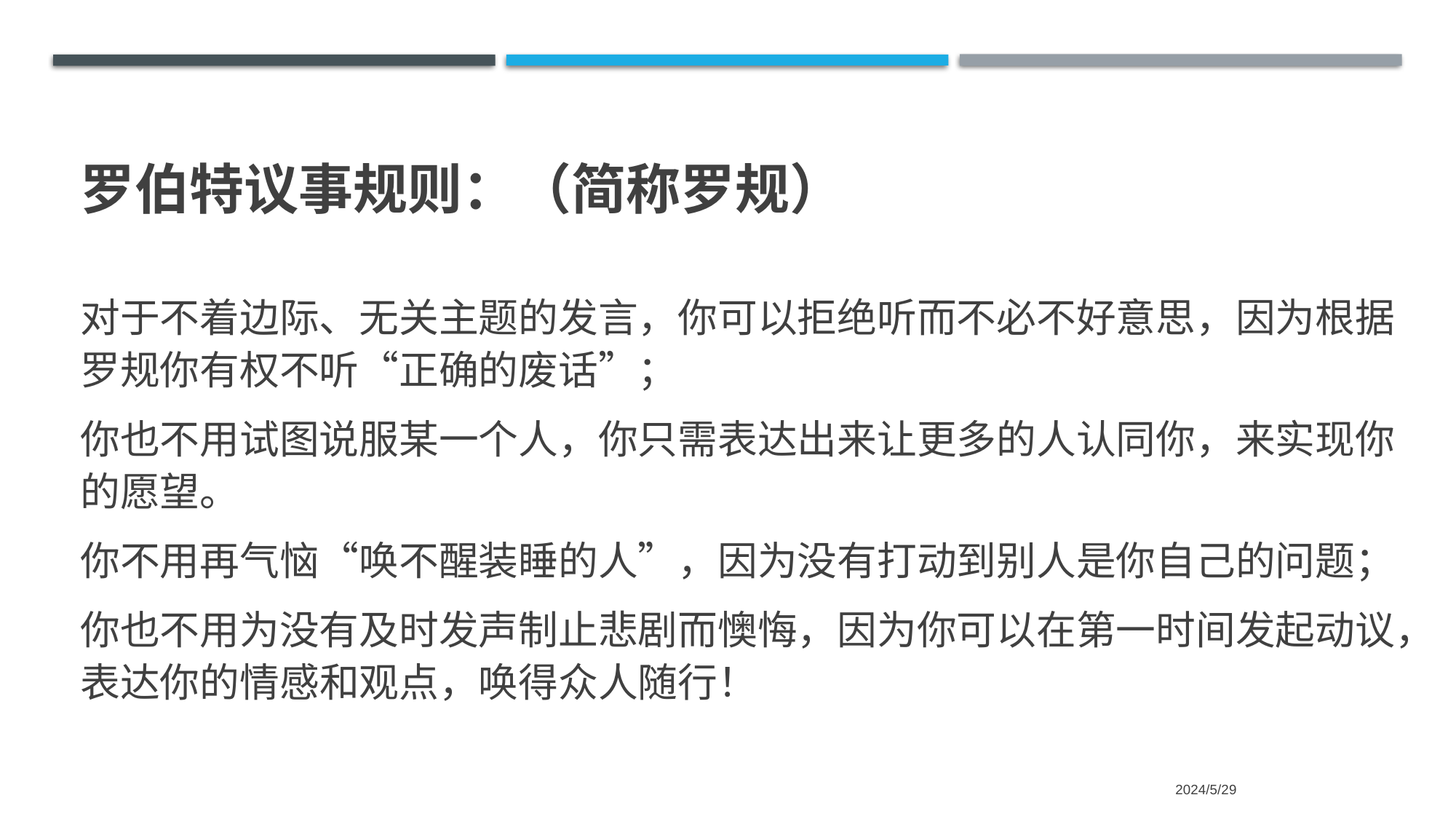

# 罗伯特议事规则：（简称罗规）
对于不着边际、无关主题的发言，你可以拒绝听而不必不好意思，因为根据罗规你有权不听“正确的废话”；
你也不用试图说服某一个人，你只需表达出来让更多的人认同你，来实现你的愿望。
你不用再气恼“唤不醒装睡的人”，因为没有打动到别人是你自己的问题；
你也不用为没有及时发声制止悲剧而懊悔，因为你可以在第一时间发起动议，表达你的情感和观点，唤得众人随行！
2024/5/29